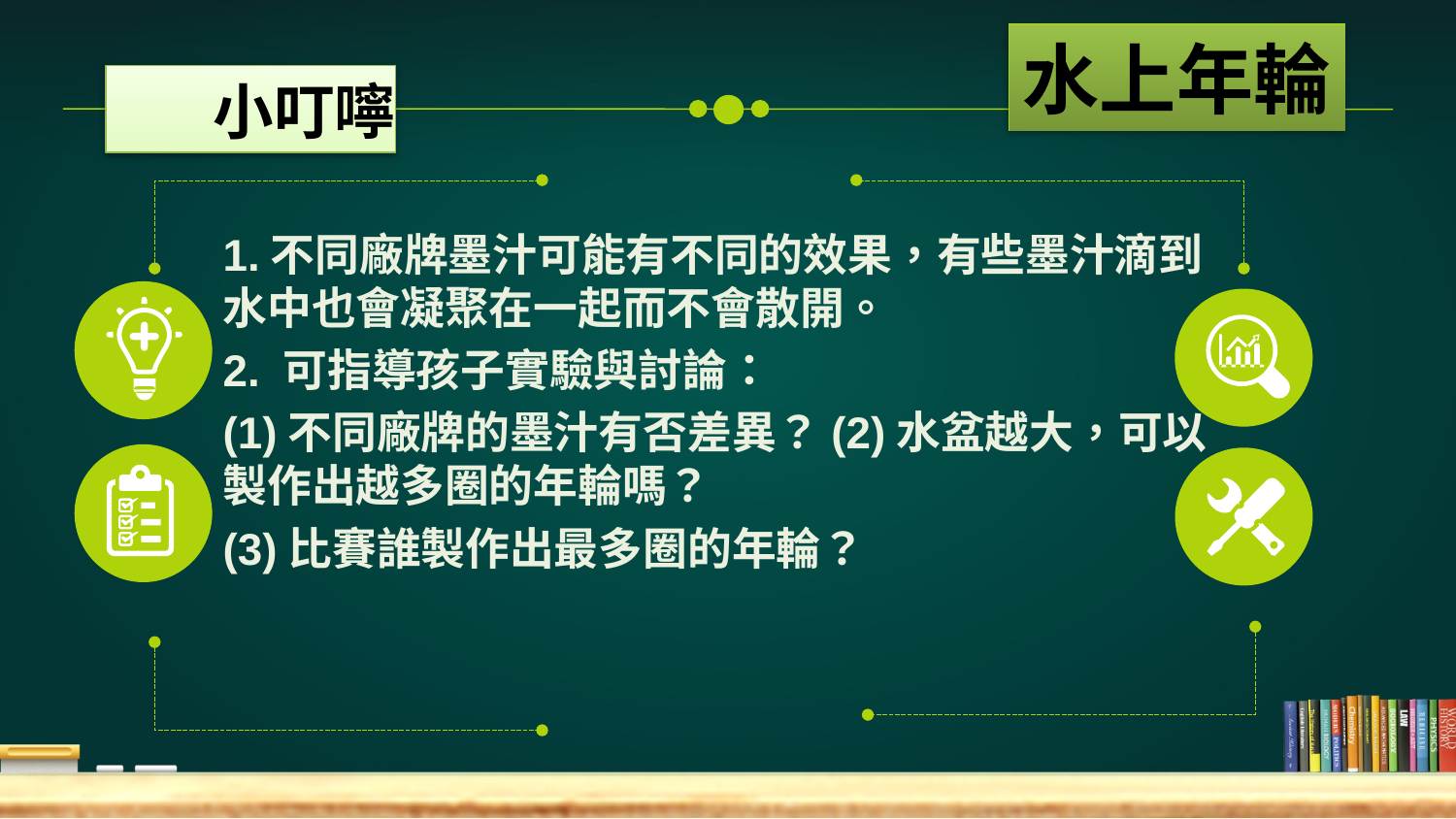

水上年輪
小叮嚀

1.不同廠牌墨汁可能有不同的效果，有些墨汁滴到水中也會凝聚在一起而不會散開。
2. 可指導孩子實驗與討論：
(1)不同廠牌的墨汁有否差異？(2)水盆越大，可以製作出越多圈的年輪嗎？
(3)比賽誰製作出最多圈的年輪？